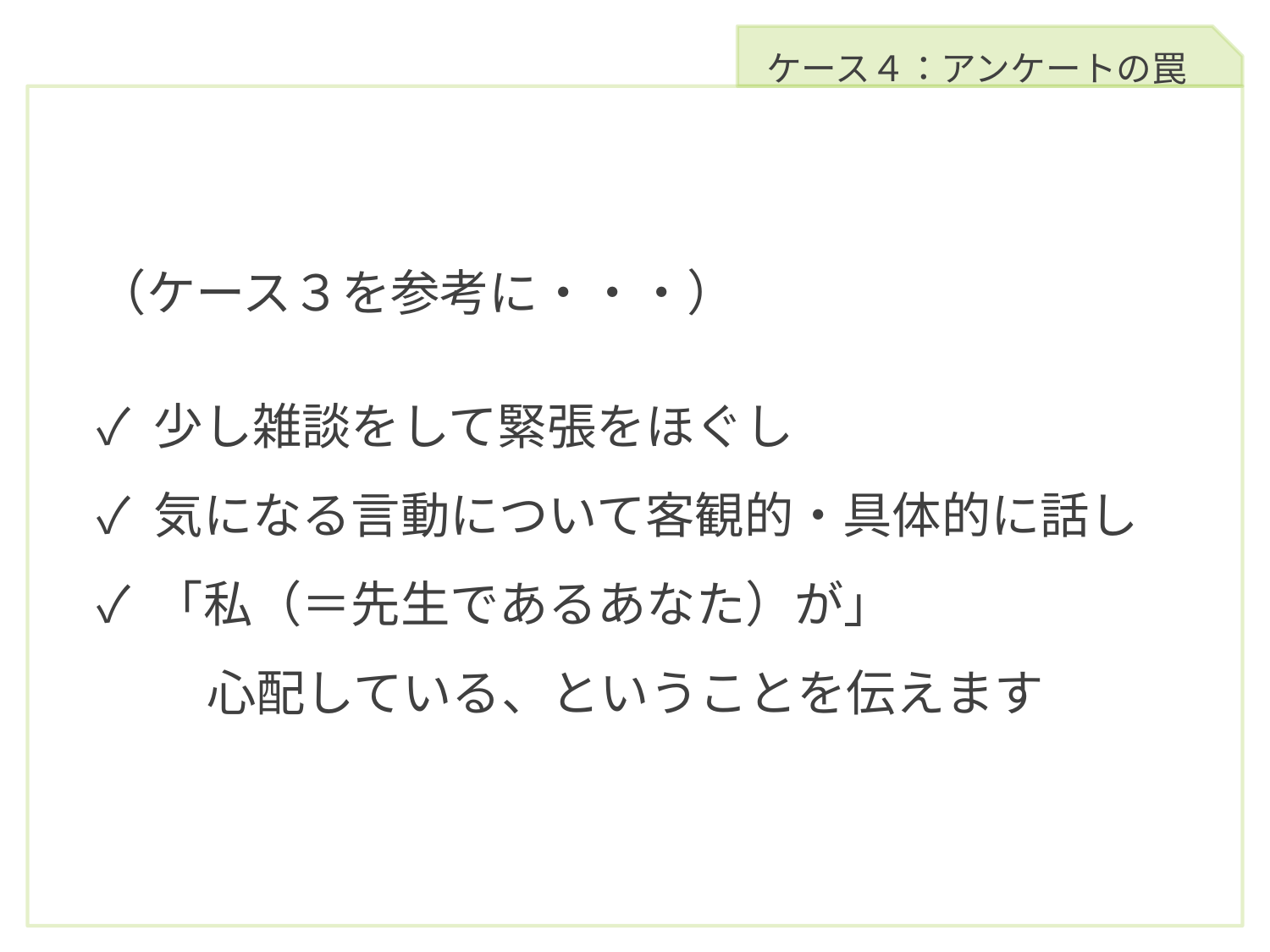

ケース４：アンケートの罠

（ケース３を参考に・・・）

✓ 少し雑談をして緊張をほぐし
✓ 気になる言動について客観的・具体的に話し
✓ 「私（＝先生であるあなた）が」
　 　心配している、ということを伝えます